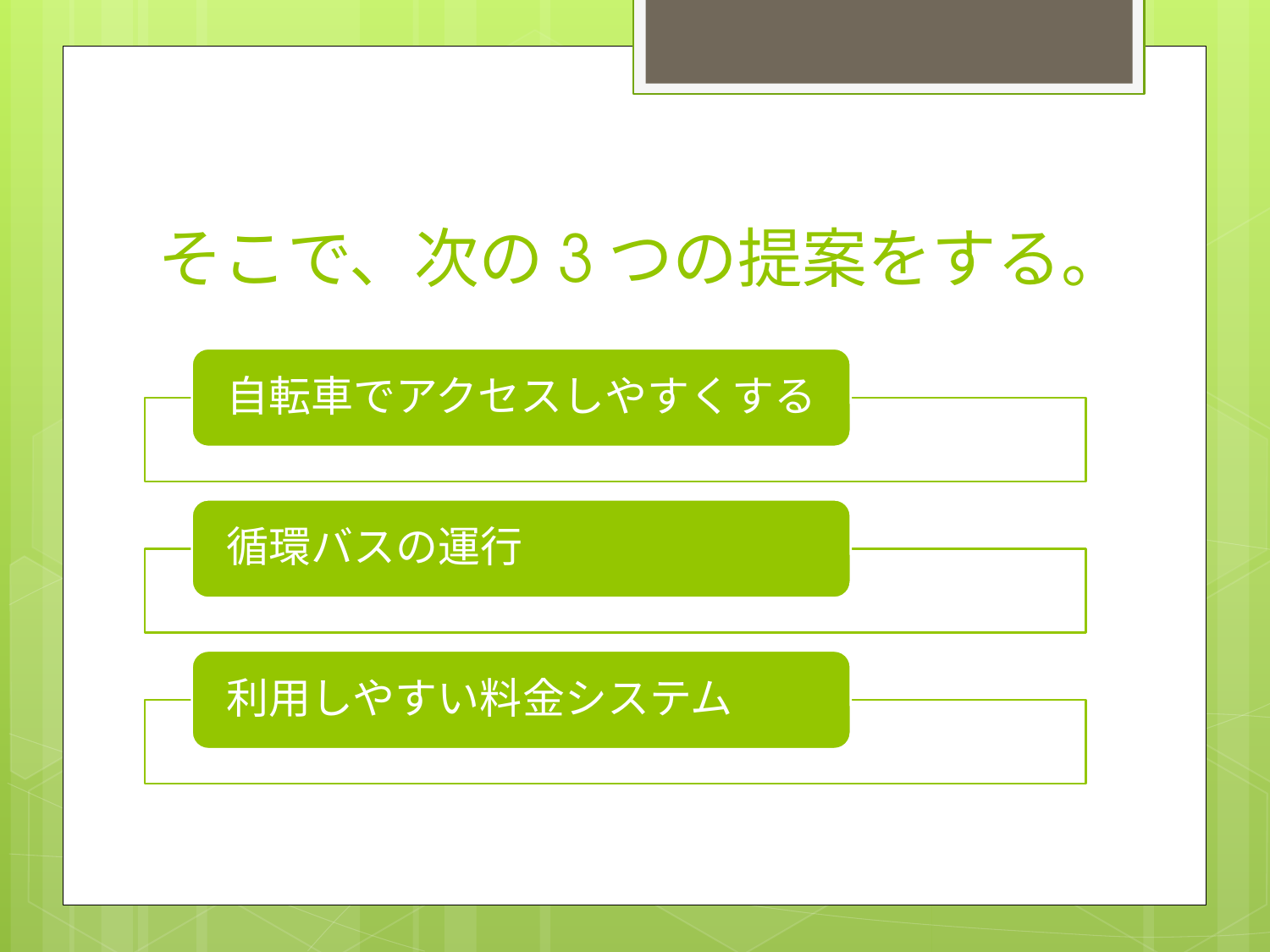

# そこで、次の3つの提案をする。
自転車でアクセスしやすくする
循環バスの運行
利用しやすい料金システム